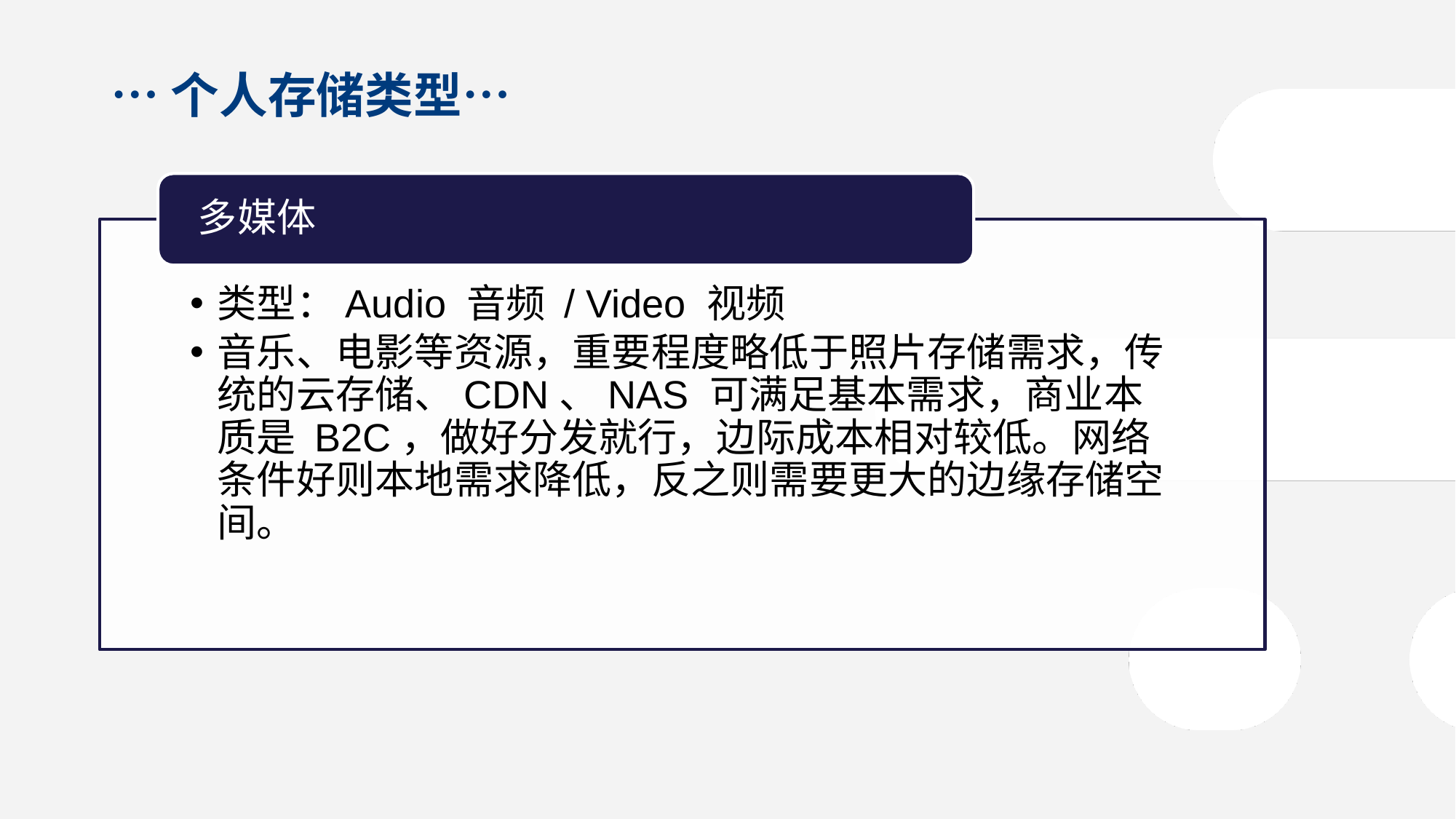

# …个人存储类型…
类型：Audio 音频 / Video 视频
音乐、电影等资源，重要程度略低于照片存储需求，传统的云存储、CDN、NAS 可满足基本需求，商业本质是 B2C，做好分发就行，边际成本相对较低。网络条件好则本地需求降低，反之则需要更大的边缘存储空间。
多媒体